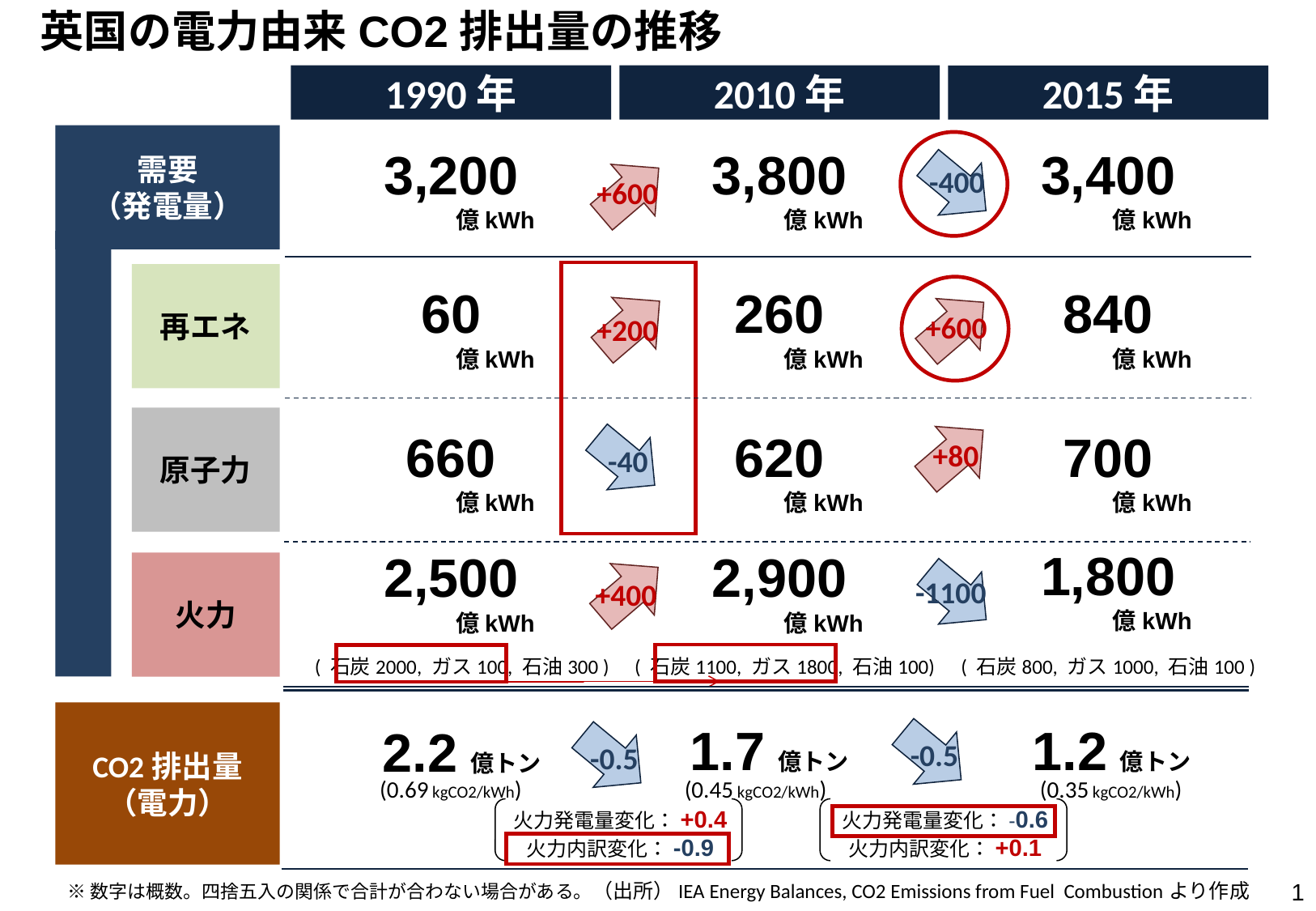

英国の電力由来CO2排出量の推移
1990年
2010年
2015年
需要
（発電量）

3,200
億kWh
3,800
億kWh
3,400
億kWh
-400

+600

再エネ

60
億kWh
260
億kWh
840
億kWh
+600
+200
原子力

+80
-40
660
億kWh
620
億kWh
700
億kWh
火力
1,800
億kWh

2,500
億kWh
2,900
億kWh

-1100
+400
( 石炭2000, ガス100, 石油300 )
( 石炭1100, ガス1800, 石油100)
( 石炭800, ガス1000, 石油100 )

CO2排出量
（電力）
1.7億トン
1.2億トン
2.2億トン

-0.5
-0.5
(0.69 kgCO2/kWh)
(0.45 kgCO2/kWh)
(0.35 kgCO2/kWh)

火力発電量変化：+0.4
火力内訳変化：-0.9
火力発電量変化：-0.6
火力内訳変化：+0.1

（出所）IEA Energy Balances, CO2 Emissions from Fuel  Combustionより作成
1
※数字は概数。四捨五入の関係で合計が合わない場合がある。